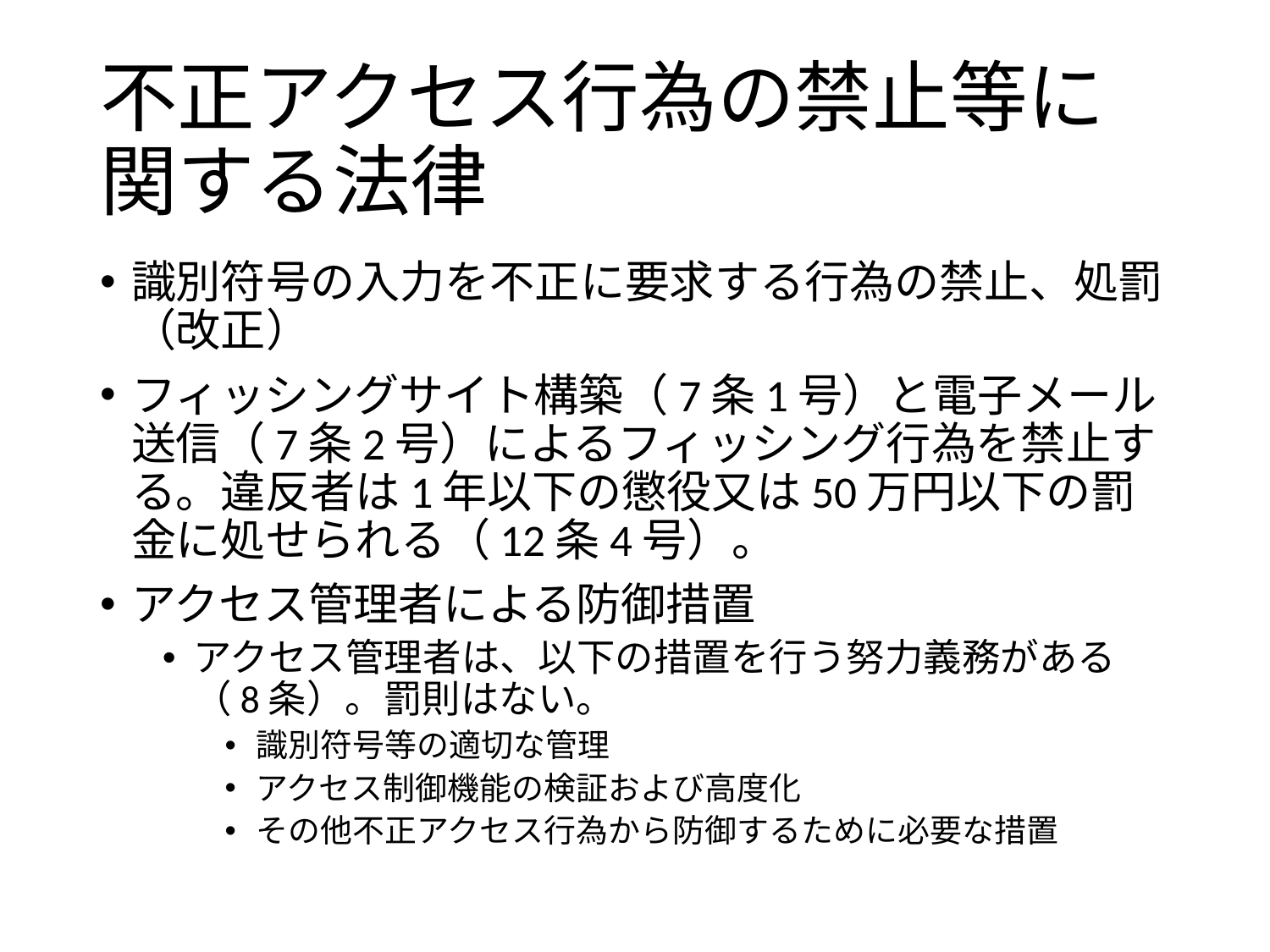

# 不正アクセス行為の禁止等に関する法律
識別符号の入力を不正に要求する行為の禁止、処罰（改正）
フィッシングサイト構築（7条1号）と電子メール送信（7条2号）によるフィッシング行為を禁止する。違反者は1年以下の懲役又は50万円以下の罰金に処せられる（12条4号）。
アクセス管理者による防御措置
アクセス管理者は、以下の措置を行う努力義務がある
（8条）。罰則はない。
識別符号等の適切な管理
アクセス制御機能の検証および高度化
その他不正アクセス行為から防御するために必要な措置